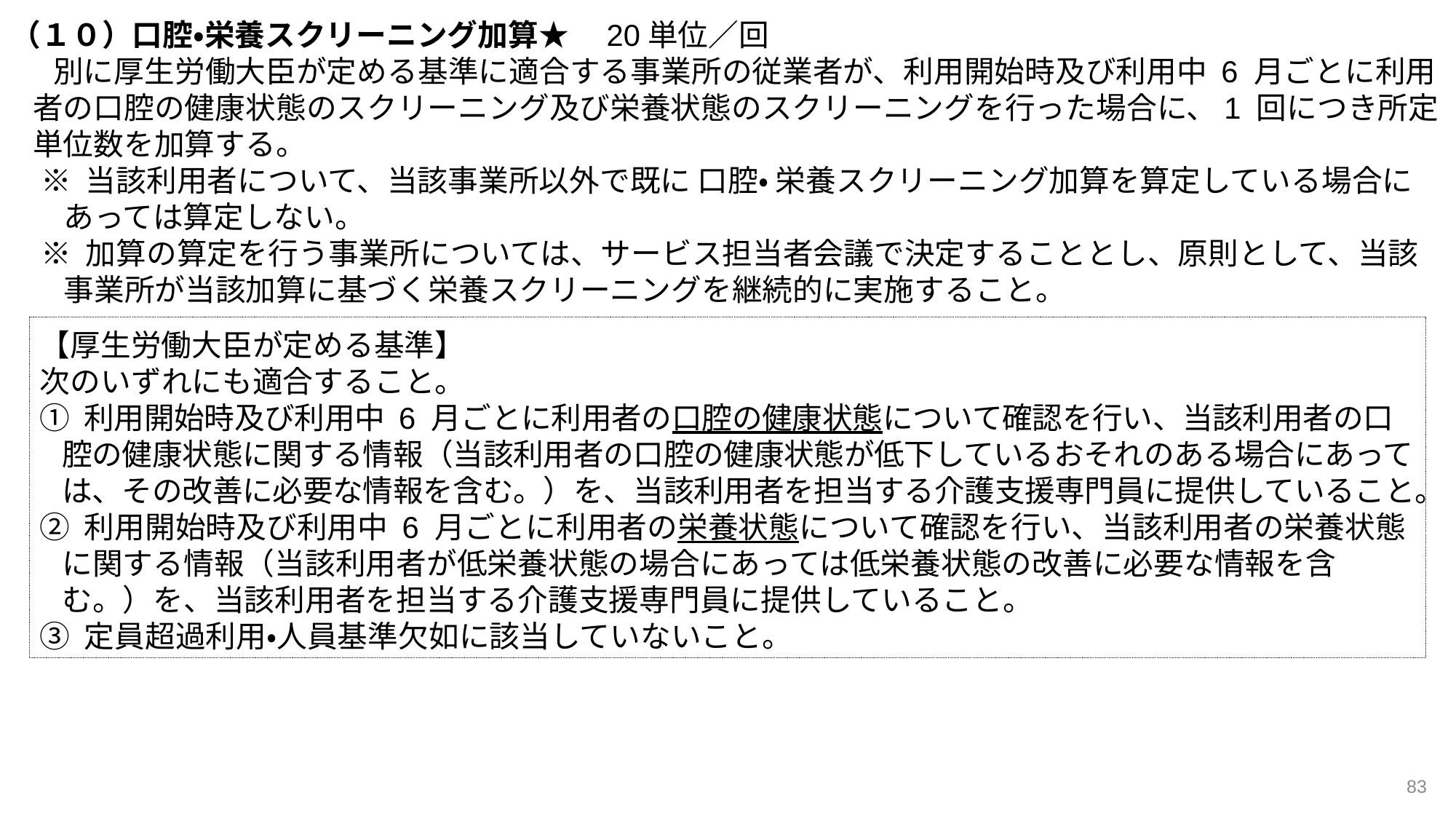

（１０）口腔・栄養スクリーニング加算★　20単位／回
別に厚生労働大臣が定める基準に適合する事業所の従業者が、利用開始時及び利用中 6 月ごとに利用者の口腔の健康状態のスクリーニング及び栄養状態のスクリーニングを行った場合に、1 回につき所定単位数を加算する。
※ 当該利用者について、当該事業所以外で既に 口腔・ 栄養スクリーニング加算を算定している場合にあっては算定しない。
※ 加算の算定を行う事業所については、サービス担当者会議で決定することとし、原則として、当該事業所が当該加算に基づく栄養スクリーニングを継続的に実施すること。
【厚生労働大臣が定める基準】
次のいずれにも適合すること。
① 利用開始時及び利用中 6 月ごとに利用者の口腔の健康状態について確認を行い、当該利用者の口腔の健康状態に関する情報（当該利用者の口腔の健康状態が低下しているおそれのある場合にあっては、その改善に必要な情報を含む。）を、当該利用者を担当する介護支援専門員に提供していること。
② 利用開始時及び利用中 6 月ごとに利用者の栄養状態について確認を行い、当該利用者の栄養状態に関する情報（当該利用者が低栄養状態の場合にあっては低栄養状態の改善に必要な情報を含む。）を、当該利用者を担当する介護支援専門員に提供していること。
③ 定員超過利用・人員基準欠如に該当していないこと。
83